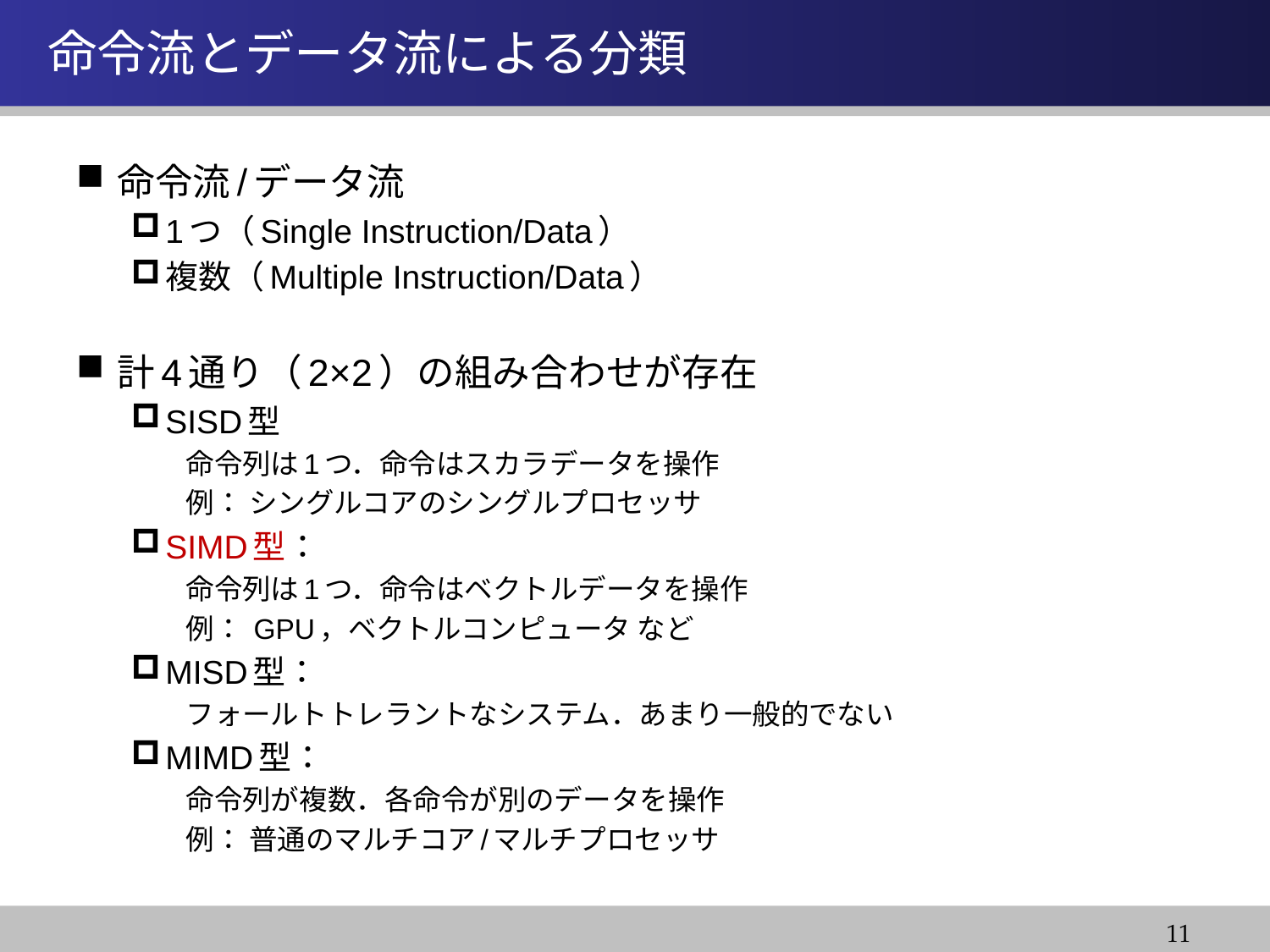

情報システム基盤学基礎１
# 命令流とデータ流による分類
命令流/データ流
1つ（Single Instruction/Data）
複数（Multiple Instruction/Data）

計4通り（2×2）の組み合わせが存在
SISD型
命令列は1つ．命令はスカラデータを操作
例： シングルコアのシングルプロセッサ
SIMD型：
命令列は1つ．命令はベクトルデータを操作
例： GPU，ベクトルコンピュータ など
MISD型：
フォールトトレラントなシステム．あまり一般的でない
MIMD型：
命令列が複数．各命令が別のデータを操作
例： 普通のマルチコア/マルチプロセッサ
11